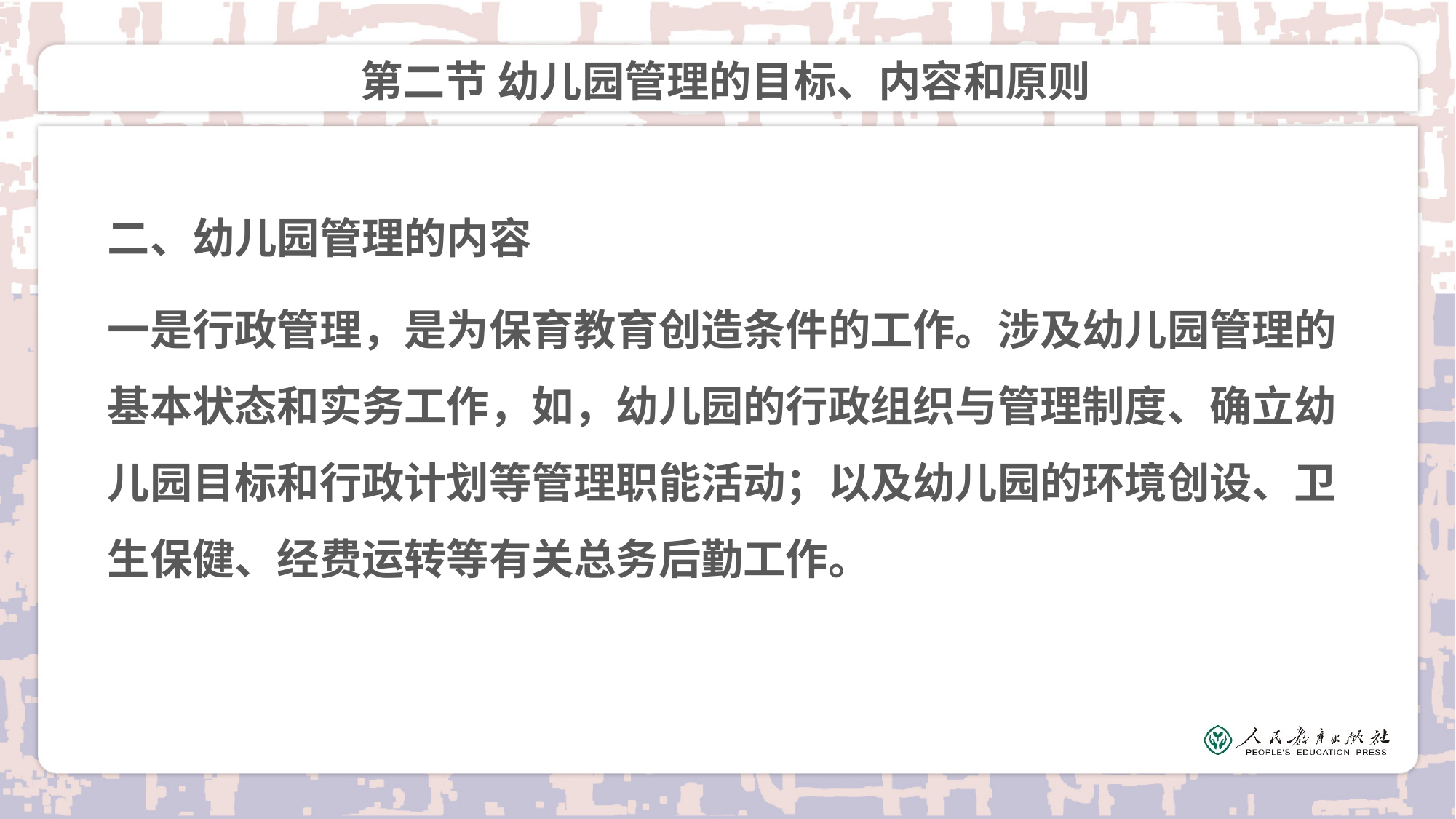

# 第二节 幼儿园管理的目标、内容和原则
二、幼儿园管理的内容
一是行政管理，是为保育教育创造条件的工作。涉及幼儿园管理的基本状态和实务工作，如，幼儿园的行政组织与管理制度、确立幼儿园目标和行政计划等管理职能活动；以及幼儿园的环境创设、卫生保健、经费运转等有关总务后勤工作。